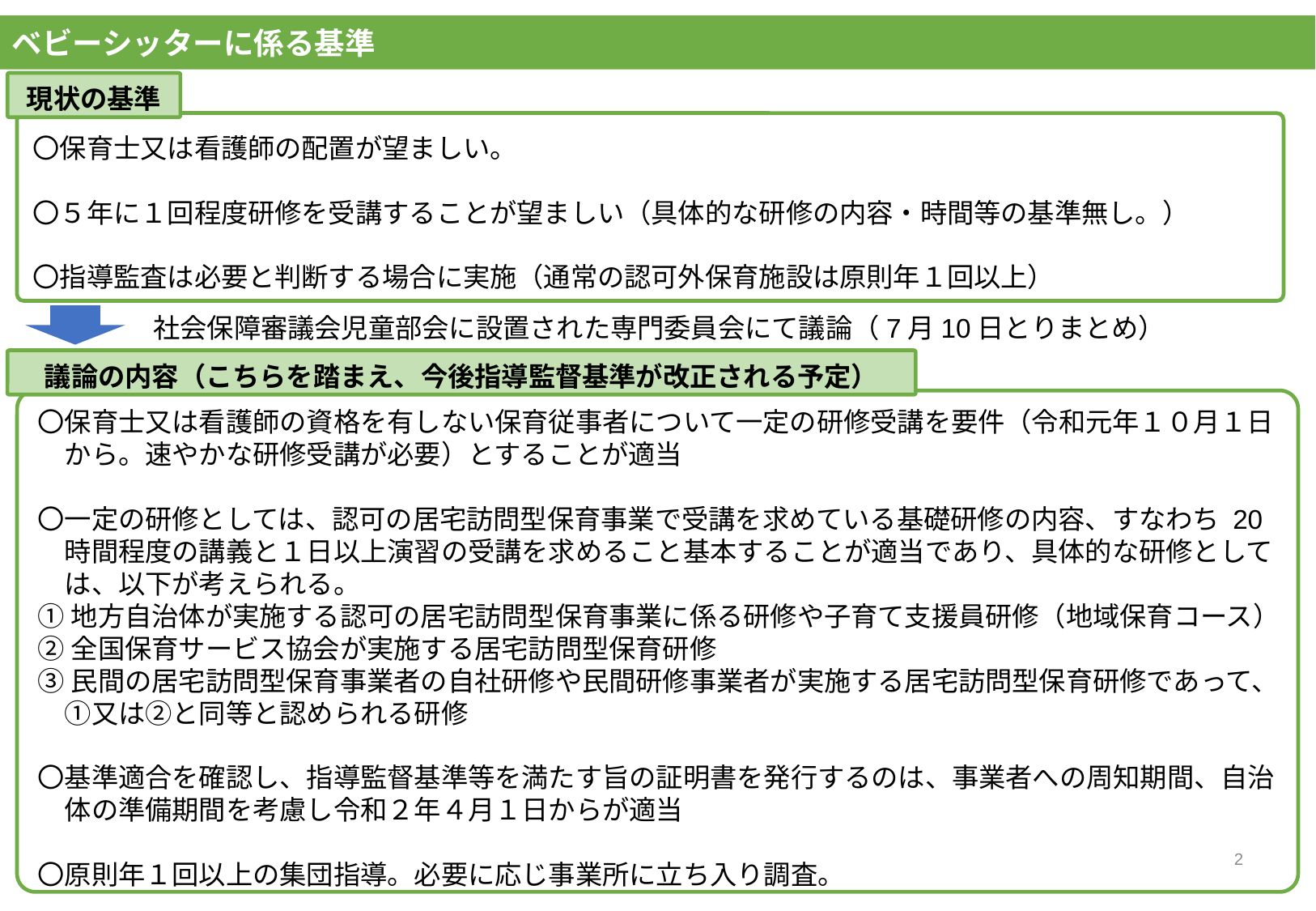

ベビーシッターに係る基準
現状の基準

〇保育士又は看護師の配置が望ましい。

〇５年に１回程度研修を受講することが望ましい（具体的な研修の内容・時間等の基準無し。）

〇指導監査は必要と判断する場合に実施（通常の認可外保育施設は原則年１回以上）
社会保障審議会児童部会に設置された専門委員会にて議論（7月10日とりまとめ）

議論の内容（こちらを踏まえ、今後指導監督基準が改正される予定）

〇保育士又は看護師の資格を有しない保育従事者について一定の研修受講を要件（令和元年１０月１日
　から。速やかな研修受講が必要）とすることが適当

〇一定の研修としては、認可の居宅訪問型保育事業で受講を求めている基礎研修の内容、すなわち 20
　時間程度の講義と１日以上演習の受講を求めること基本することが適当であり、具体的な研修として
　は、以下が考えられる。
①地方自治体が実施する認可の居宅訪問型保育事業に係る研修や子育て支援員研修（地域保育コース）
②全国保育サービス協会が実施する居宅訪問型保育研修
③民間の居宅訪問型保育事業者の自社研修や民間研修事業者が実施する居宅訪問型保育研修であって、
　①又は②と同等と認められる研修

〇基準適合を確認し、指導監督基準等を満たす旨の証明書を発行するのは、事業者への周知期間、自治
　体の準備期間を考慮し令和２年４月１日からが適当

〇原則年１回以上の集団指導。必要に応じ事業所に立ち入り調査。
2